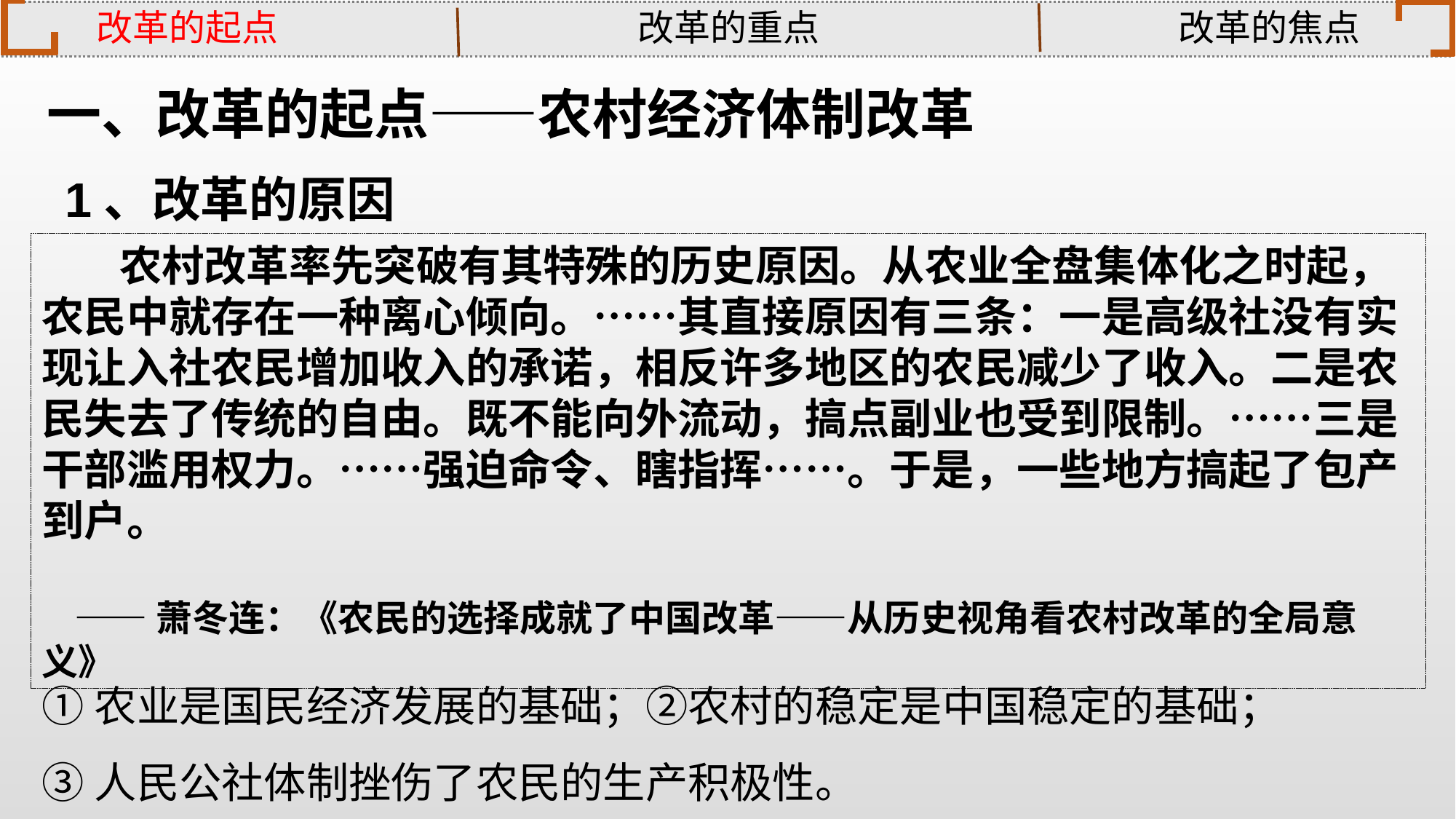

改革的起点
改革的重点
改革的焦点

一、改革的起点——农村经济体制改革
1、改革的原因
       农村改革率先突破有其特殊的历史原因。从农业全盘集体化之时起，农民中就存在一种离心倾向。……其直接原因有三条：一是高级社没有实现让入社农民增加收入的承诺，相反许多地区的农民减少了收入。二是农民失去了传统的自由。既不能向外流动，搞点副业也受到限制。……三是干部滥用权力。……强迫命令、瞎指挥……。于是，一些地方搞起了包产到户。

    ——萧冬连：《农民的选择成就了中国改革——从历史视角看农村改革的全局意义》
①农业是国民经济发展的基础；②农村的稳定是中国稳定的基础；
③人民公社体制挫伤了农民的生产积极性。